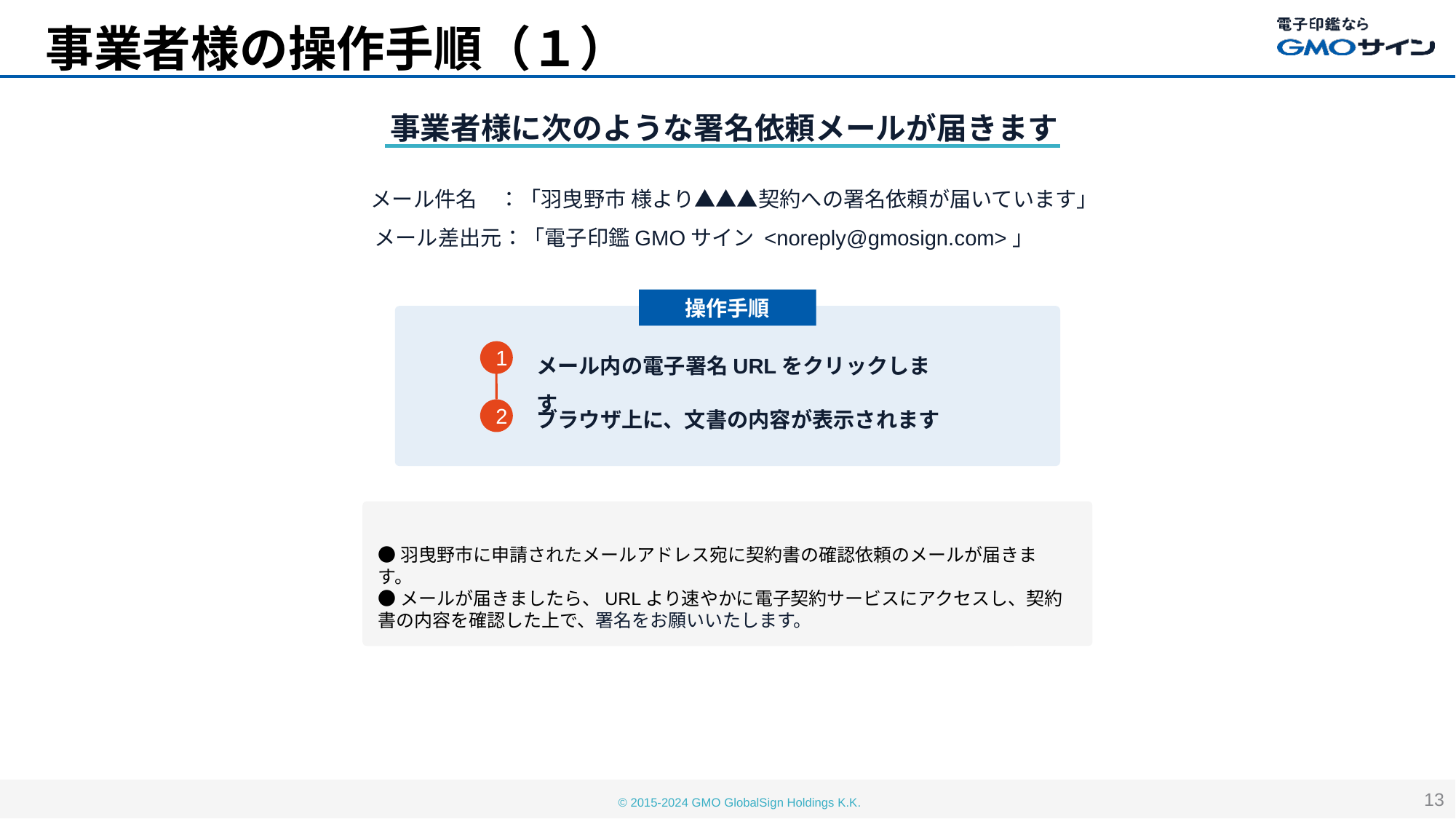

# 事業者様の操作手順（１）
事業者様に次のような署名依頼メールが届きます
メール件名　：「羽曳野市 様より▲▲▲契約への署名依頼が届いています」
メール差出元：「電子印鑑GMOサイン <noreply@gmosign.com>」
操作手順

メール内の電子署名URLをクリックします
1
ブラウザ上に、文書の内容が表示されます
2

●羽曳野市に申請されたメールアドレス宛に契約書の確認依頼のメールが届きます。
●メールが届きましたら、URLより速やかに電子契約サービスにアクセスし、契約書の内容を確認した上で、署名をお願いいたします。
13